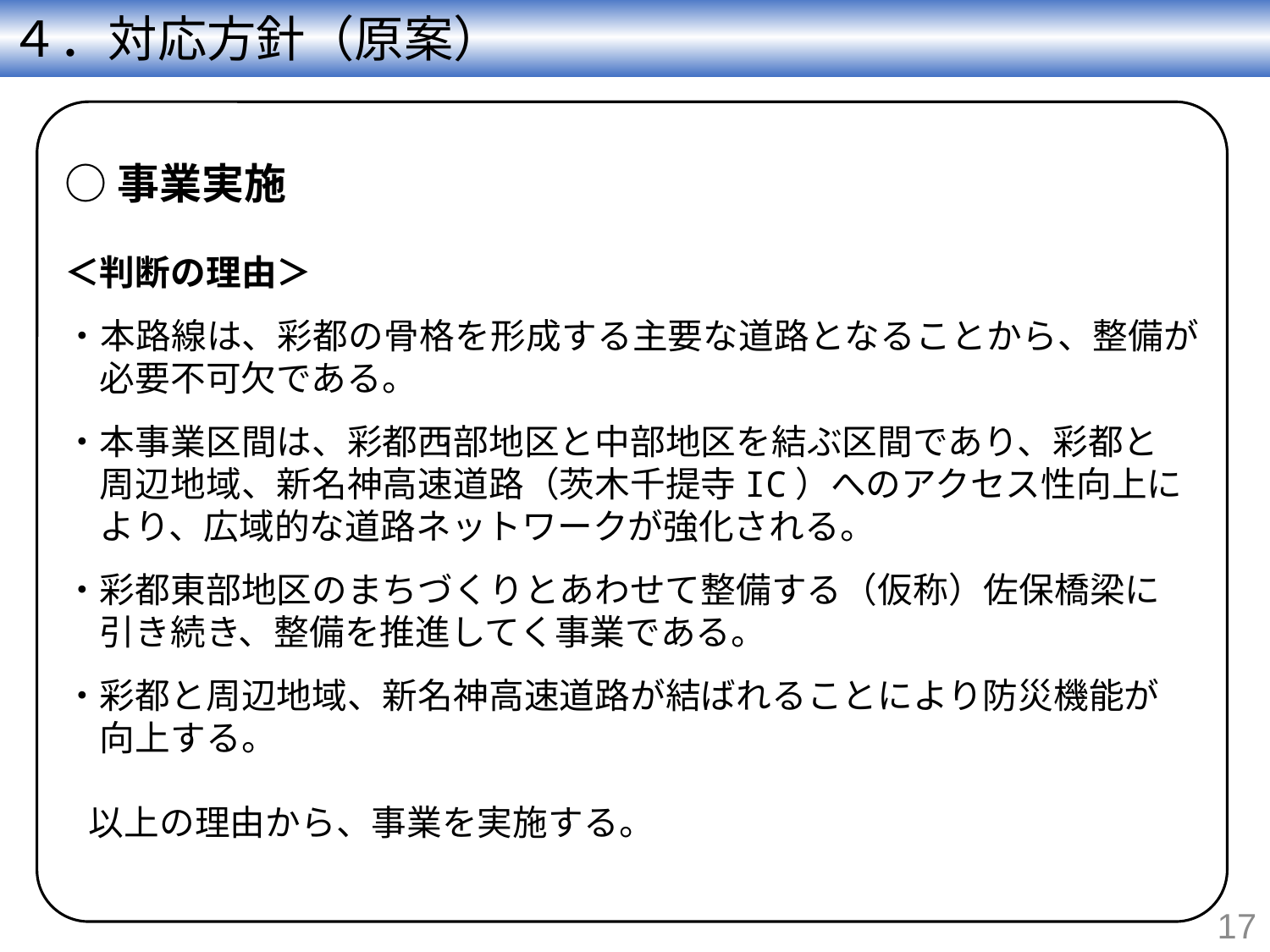

４．対応方針（原案）

○事業実施

＜判断の理由＞
・本路線は、彩都の骨格を形成する主要な道路となることから、整備が
　必要不可欠である。
・本事業区間は、彩都西部地区と中部地区を結ぶ区間であり、彩都と
　周辺地域、新名神高速道路（茨木千提寺IC）へのアクセス性向上に
　より、広域的な道路ネットワークが強化される。
・彩都東部地区のまちづくりとあわせて整備する（仮称）佐保橋梁に
　引き続き、整備を推進してく事業である。
・彩都と周辺地域、新名神高速道路が結ばれることにより防災機能が
　向上する。

  以上の理由から、事業を実施する。

17